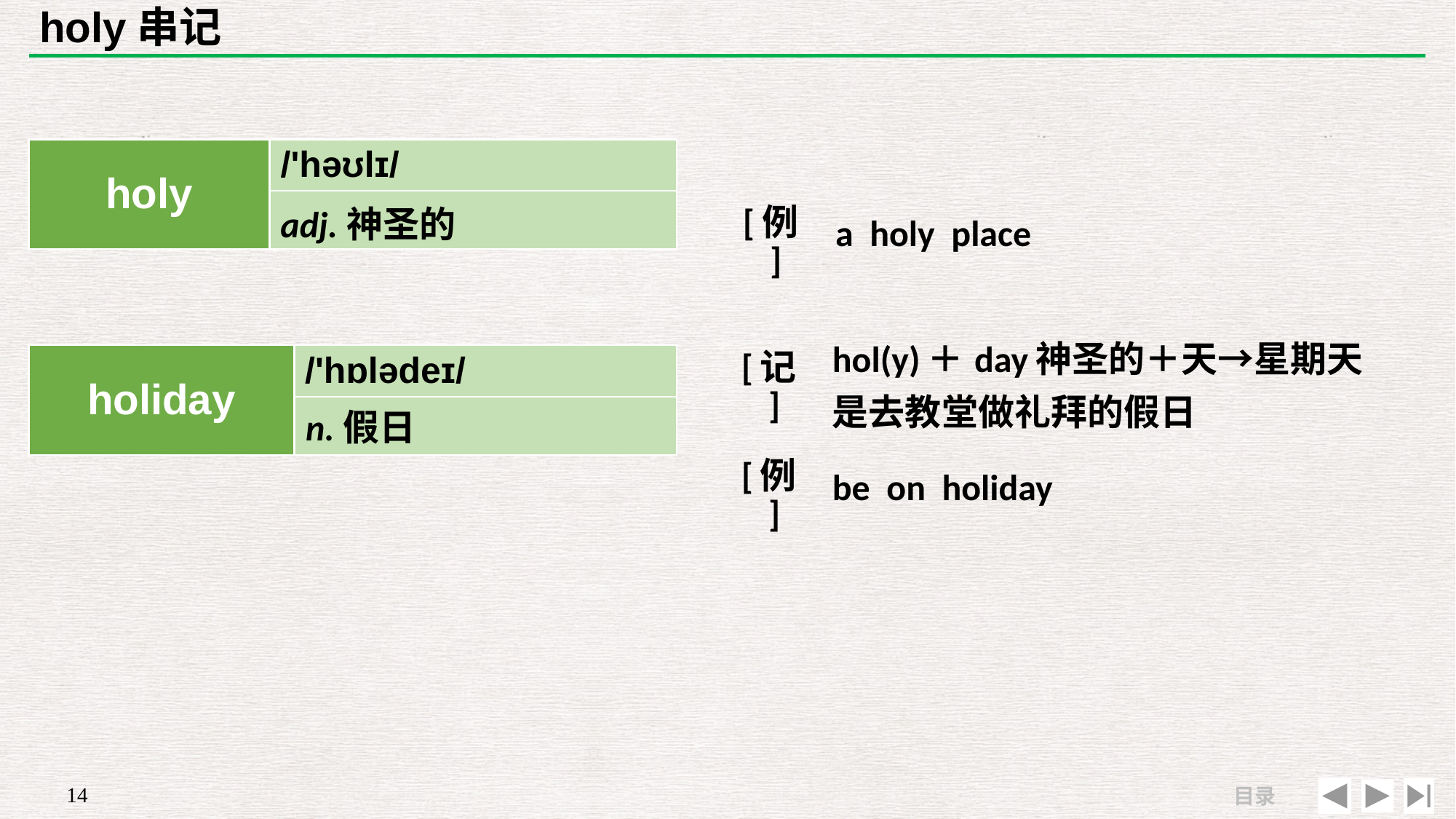

# holy串记

| holy | /'həʊlɪ/ |
| --- | --- |
|  |  |
|  |  |
| --- | --- |
| [例] | a holy place |
adj.神圣的
| [记] | hol(y)＋day神圣的＋天→星期天是去教堂做礼拜的假日 |
| --- | --- |
| [例] | be on holiday |
| holiday | /'hɒlədeɪ/ |
| --- | --- |
|  |  |
n.假日